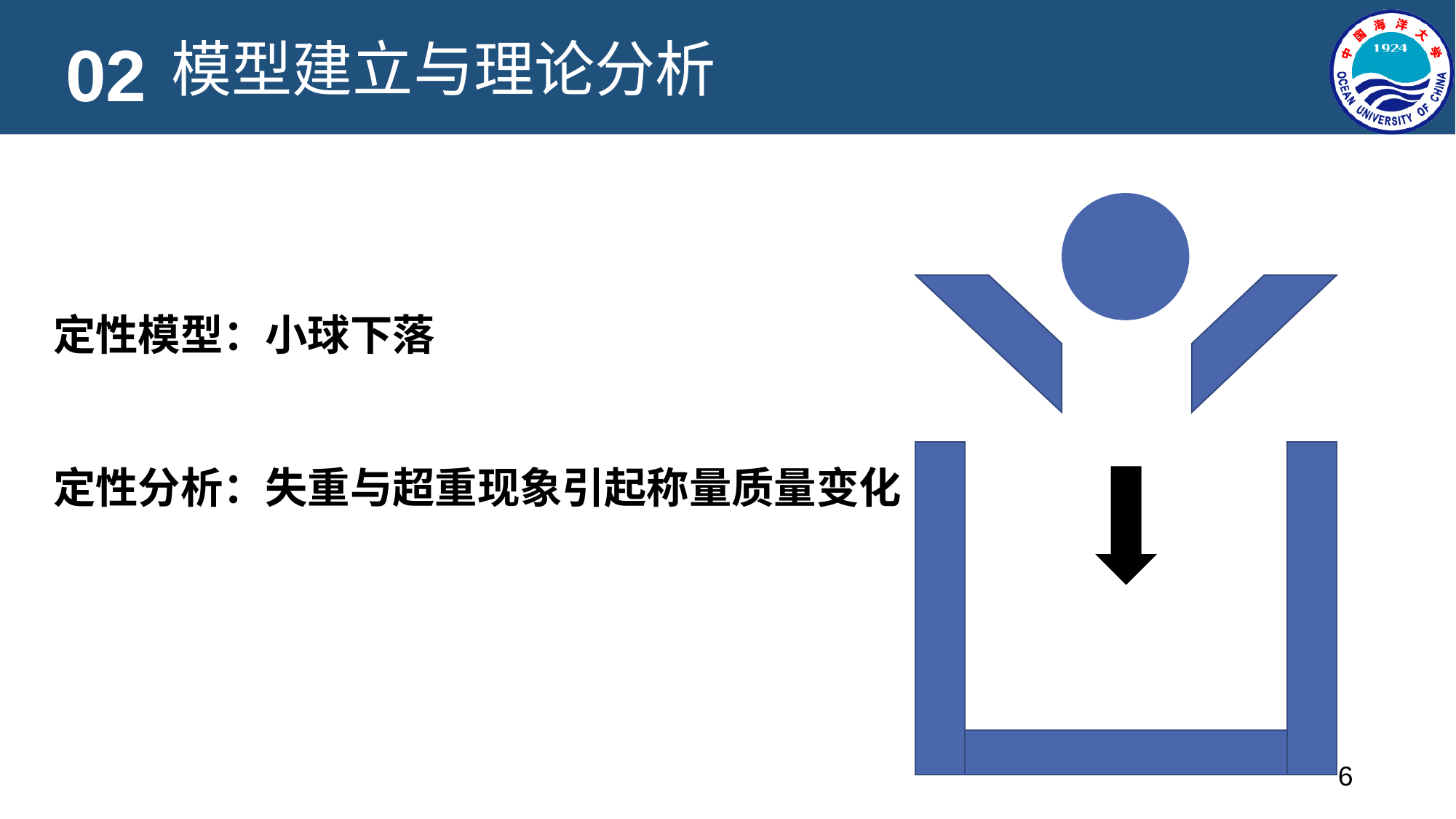

模型建立与理论分析
02

定性模型：小球下落

定性分析：失重与超重现象引起称量质量变化